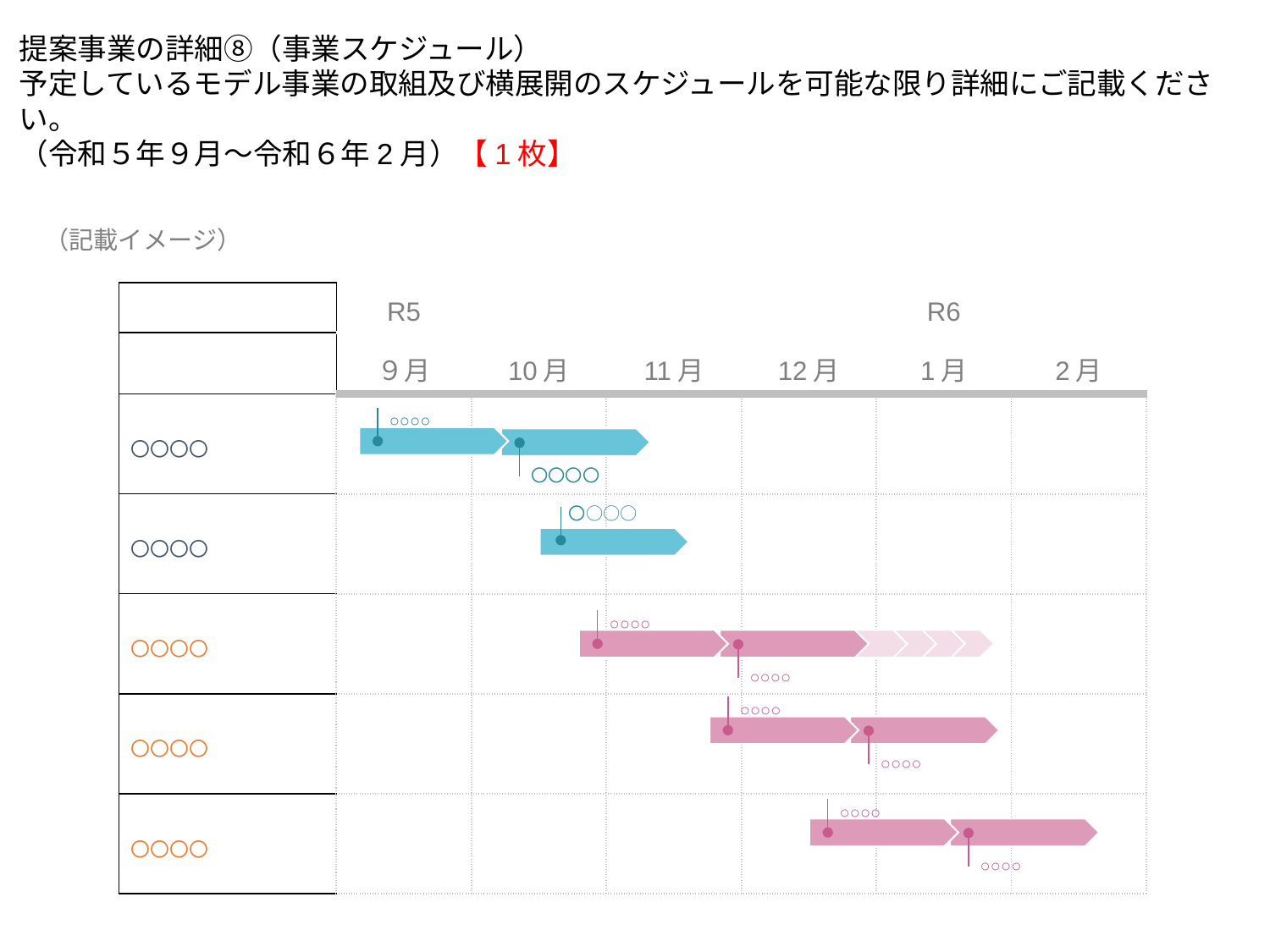

提案事業の詳細⑧（事業スケジュール）
予定しているモデル事業の取組及び横展開のスケジュールを可能な限り詳細にご記載ください。
（令和５年９月～令和６年2月）【1枚】
（記載イメージ）
|  | R5 |  |  |  | R6 |  |
| --- | --- | --- | --- | --- | --- | --- |
|  | ９月 | 10月 | 11月 | 12月 | 1月 | 2月 |
| 〇〇〇〇 |  |  |  |  |  |  |
| 〇〇〇〇 |  |  |  |  |  |  |
| 〇〇〇〇 |  |  |  |  |  |  |
| 〇〇〇〇 |  |  |  |  |  |  |
| 〇〇〇〇 |  |  |  |  |  |  |
○○○○

〇〇〇〇
〇○○○

○○○○

○○○○

○○○○

○○○○
○○○○

○○○○